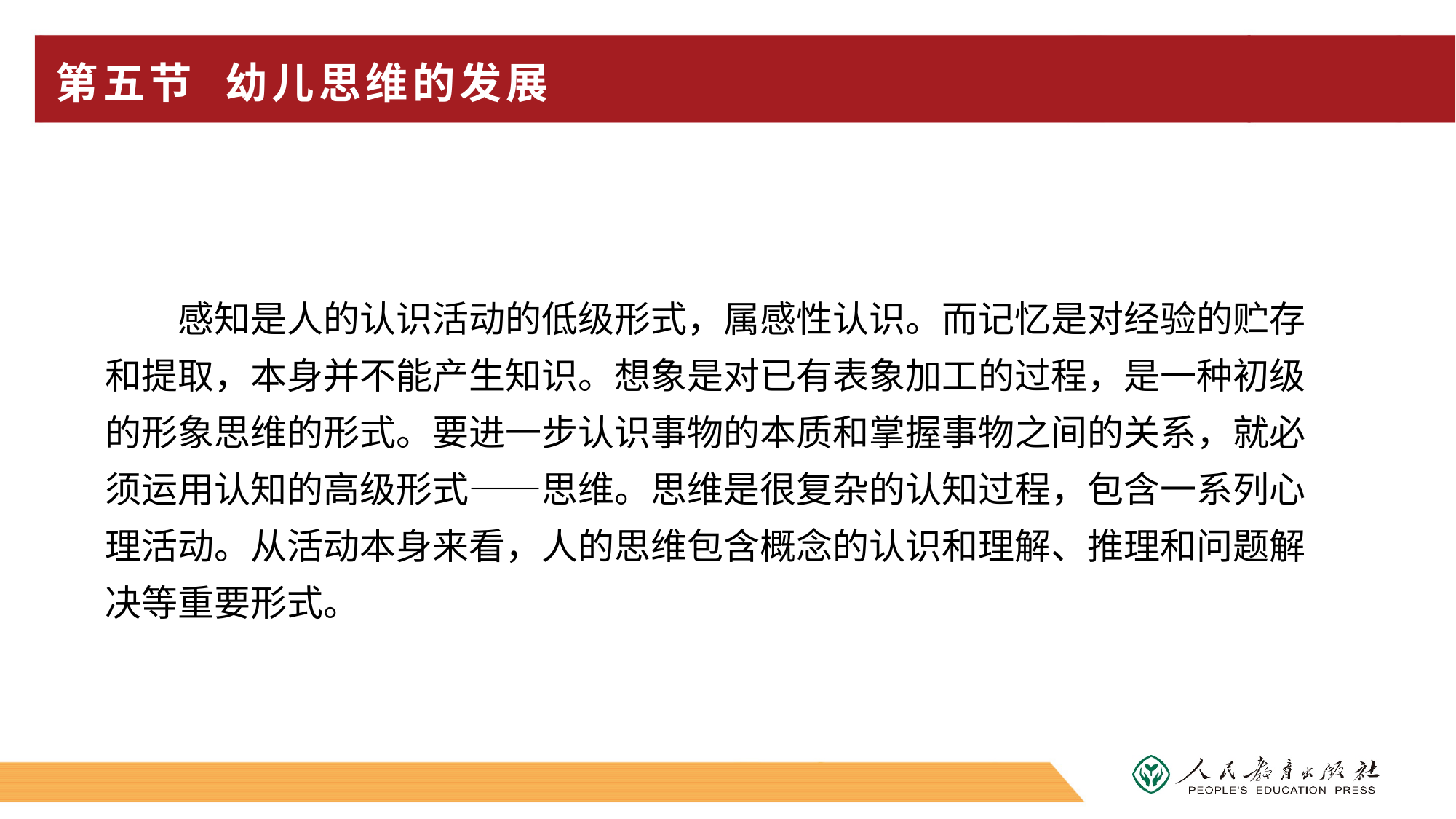

# 第五节  幼儿思维的发展

感知是人的认识活动的低级形式，属感性认识。而记忆是对经验的贮存和提取，本身并不能产生知识。想象是对已有表象加工的过程，是一种初级的形象思维的形式。要进一步认识事物的本质和掌握事物之间的关系，就必须运用认知的高级形式——思维。思维是很复杂的认知过程，包含一系列心理活动。从活动本身来看，人的思维包含概念的认识和理解、推理和问题解决等重要形式。